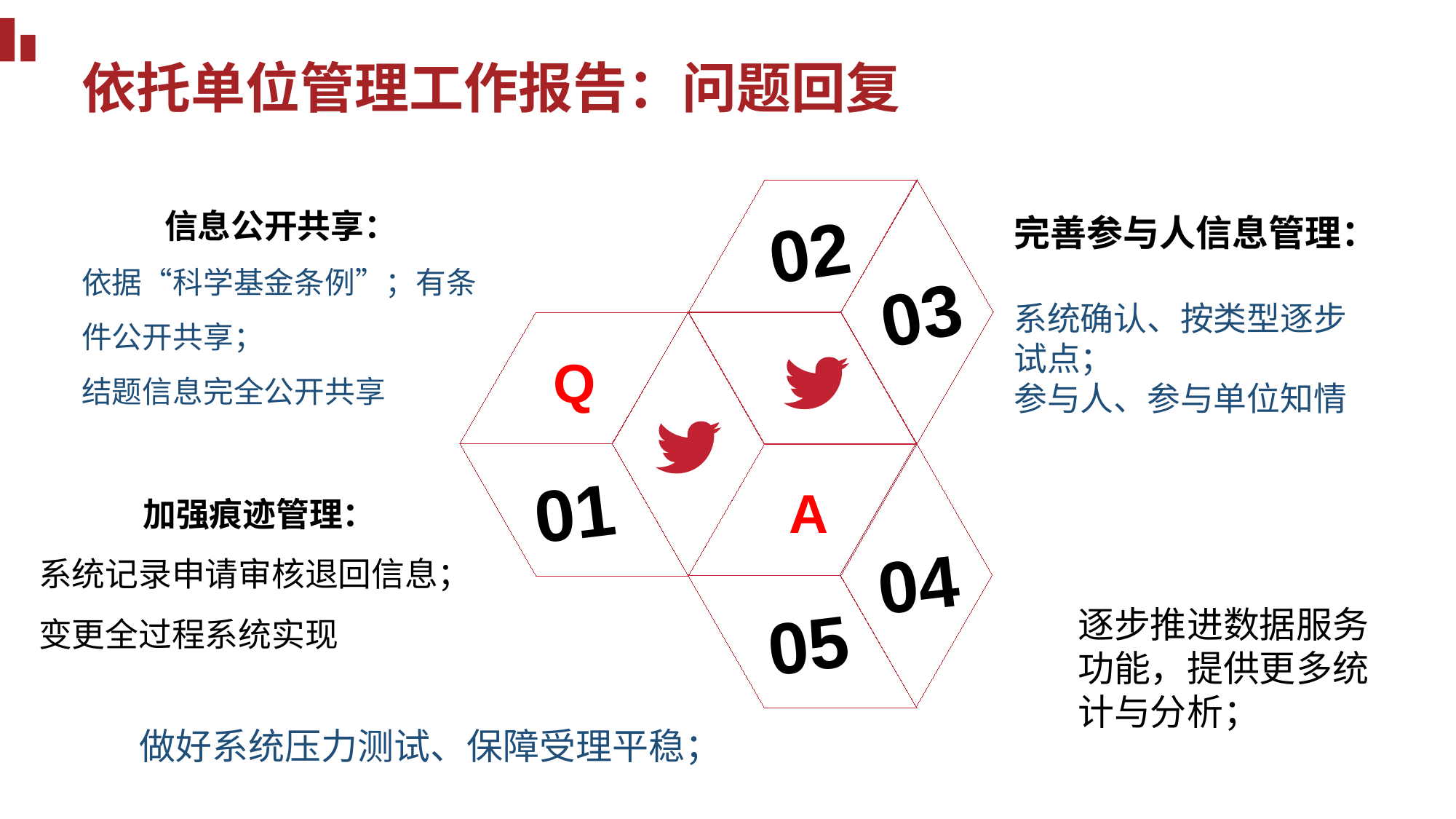

依托单位管理工作报告：问题回复

信息公开共享：
依据“科学基金条例”；有条件公开共享；
结题信息完全公开共享
完善参与人信息管理：

系统确认、按类型逐步试点；
参与人、参与单位知情
02
03

Q

01
加强痕迹管理：
系统记录申请审核退回信息；
变更全过程系统实现
A
04
逐步推进数据服务功能，提供更多统计与分析；
05
做好系统压力测试、保障受理平稳；